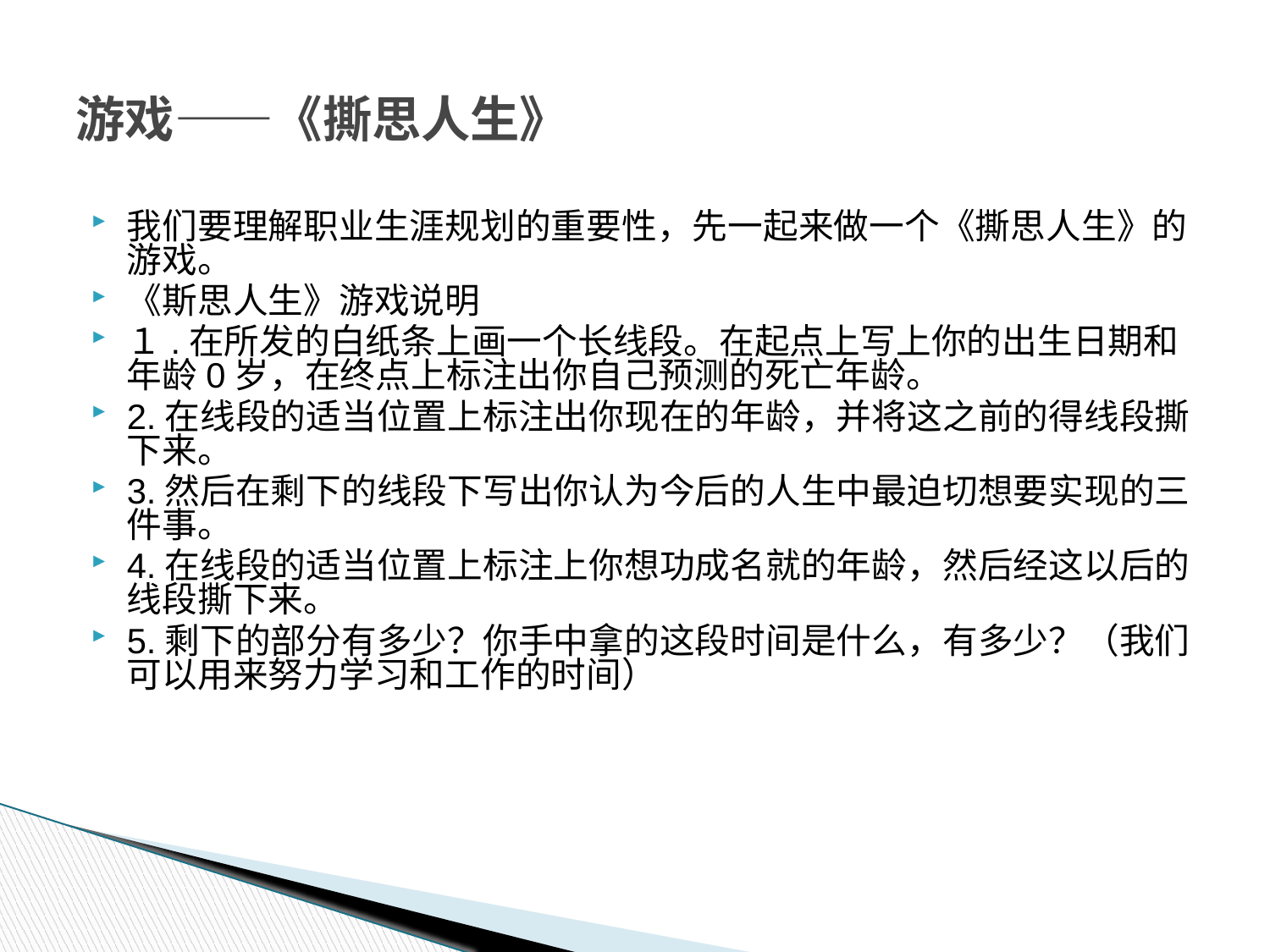

# 游戏——《撕思人生》
我们要理解职业生涯规划的重要性，先一起来做一个《撕思人生》的游戏。
《斯思人生》游戏说明
１.在所发的白纸条上画一个长线段。在起点上写上你的出生日期和年龄0岁，在终点上标注出你自己预测的死亡年龄。
2.在线段的适当位置上标注出你现在的年龄，并将这之前的得线段撕下来。
3.然后在剩下的线段下写出你认为今后的人生中最迫切想要实现的三件事。
4.在线段的适当位置上标注上你想功成名就的年龄，然后经这以后的线段撕下来。
5.剩下的部分有多少？你手中拿的这段时间是什么，有多少？（我们可以用来努力学习和工作的时间）